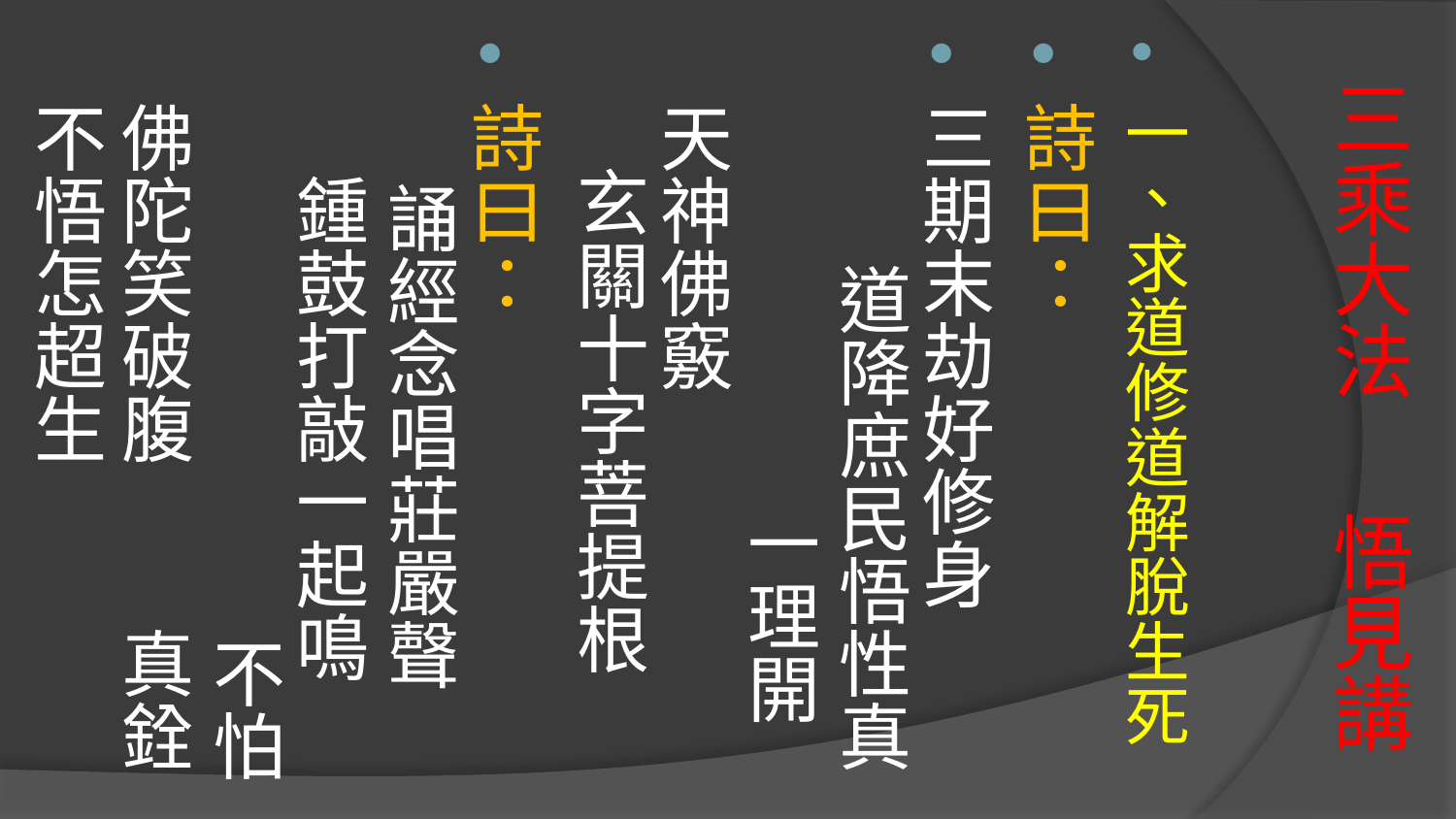

一、求道修道解脫生死
詩曰：
三期末劫好修身　　            道降庶民悟性真　　                一理開天神佛竅　　                    玄關十字菩提根
詩曰：                                  誦經念唱莊嚴聲　　鍾鼓打敲一起鳴　                                   不怕佛陀笑破腹　　 真銓不悟怎超生
# 三乘大法      悟見講